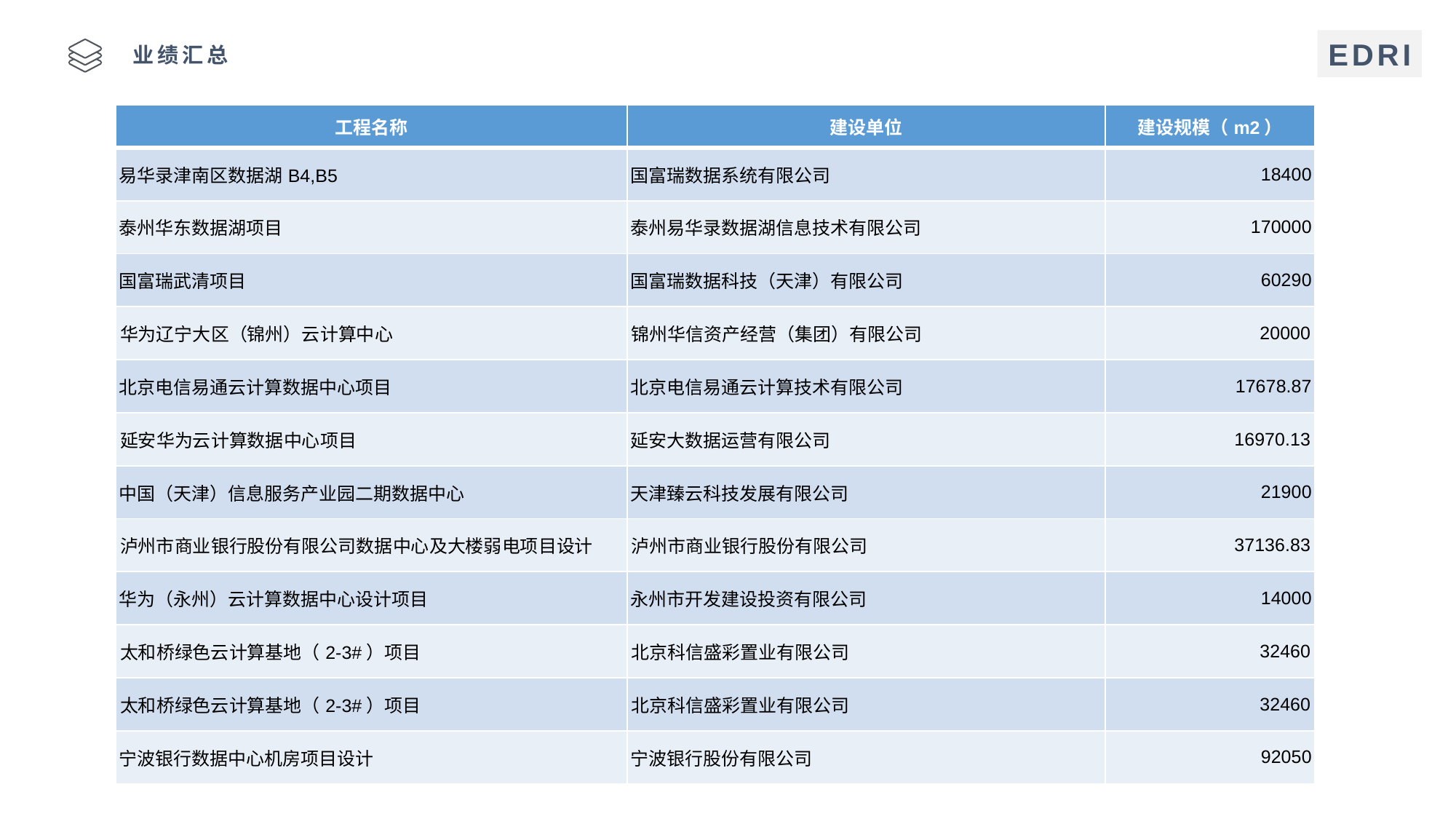

EDRI
业绩汇总

| 工程名称 | 建设单位 | 建设规模（m2） |
| --- | --- | --- |
| 易华录津南区数据湖B4,B5 | 国富瑞数据系统有限公司 | 18400 |
| 泰州华东数据湖项目 | 泰州易华录数据湖信息技术有限公司 | 170000 |
| 国富瑞武清项目 | 国富瑞数据科技（天津）有限公司 | 60290 |
| 华为辽宁大区（锦州）云计算中心 | 锦州华信资产经营（集团）有限公司 | 20000 |
| 北京电信易通云计算数据中心项目 | 北京电信易通云计算技术有限公司 | 17678.87 |
| 延安华为云计算数据中心项目 | 延安大数据运营有限公司 | 16970.13 |
| 中国（天津）信息服务产业园二期数据中心 | 天津臻云科技发展有限公司 | 21900 |
| 泸州市商业银行股份有限公司数据中心及大楼弱电项目设计 | 泸州市商业银行股份有限公司 | 37136.83 |
| 华为（永州）云计算数据中心设计项目 | 永州市开发建设投资有限公司 | 14000 |
| 太和桥绿色云计算基地（2-3#）项目 | 北京科信盛彩置业有限公司 | 32460 |
| 太和桥绿色云计算基地（2-3#）项目 | 北京科信盛彩置业有限公司 | 32460 |
| 宁波银行数据中心机房项目设计 | 宁波银行股份有限公司 | 92050 |